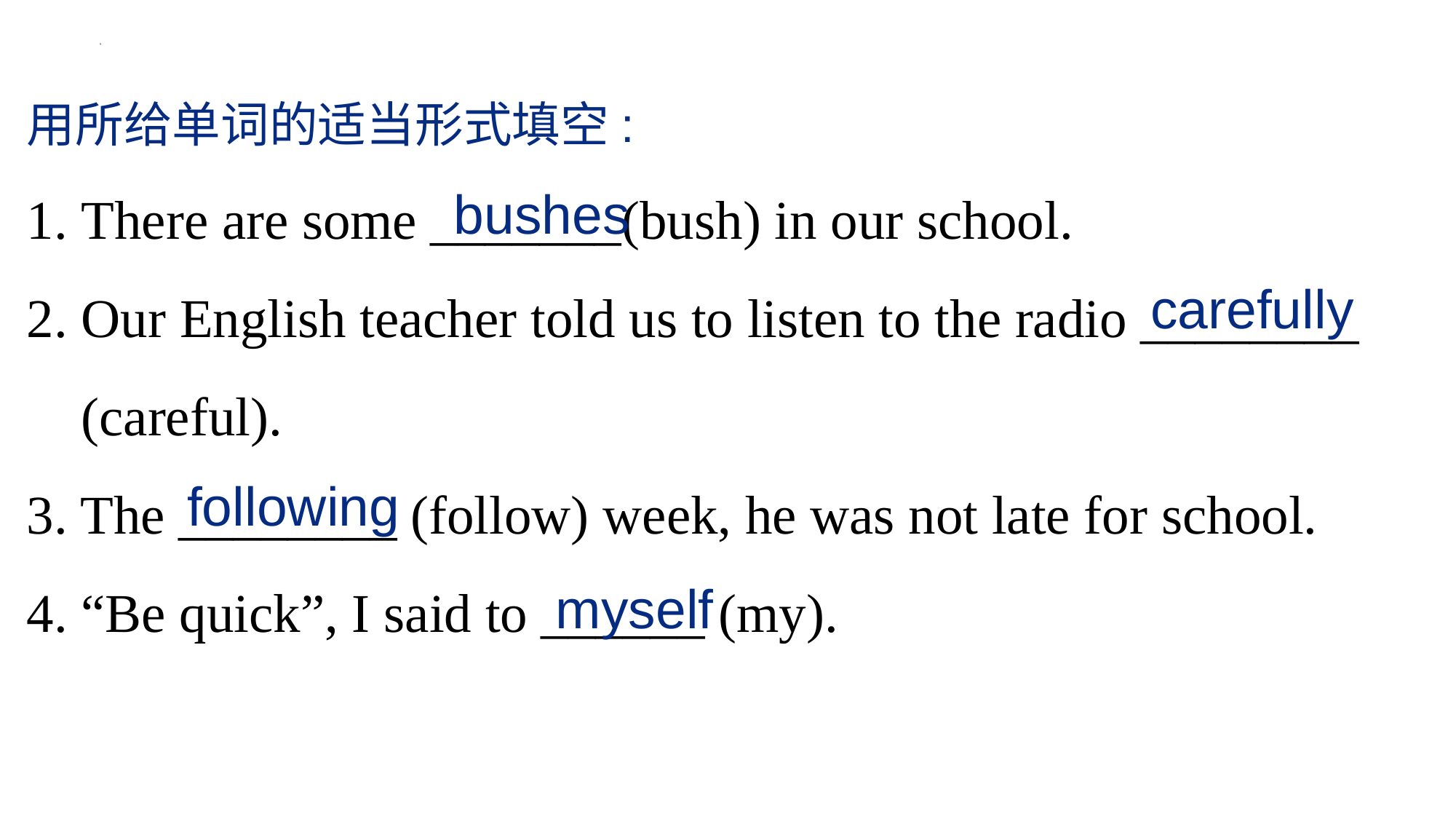

用所给单词的适当形式填空:
There are some _______(bush) in our school.
Our English teacher told us to listen to the radio ________ (careful).
3. The ________ (follow) week, he was not late for school.
4. “Be quick”, I said to ______ (my).
bushes
carefully
following

myself